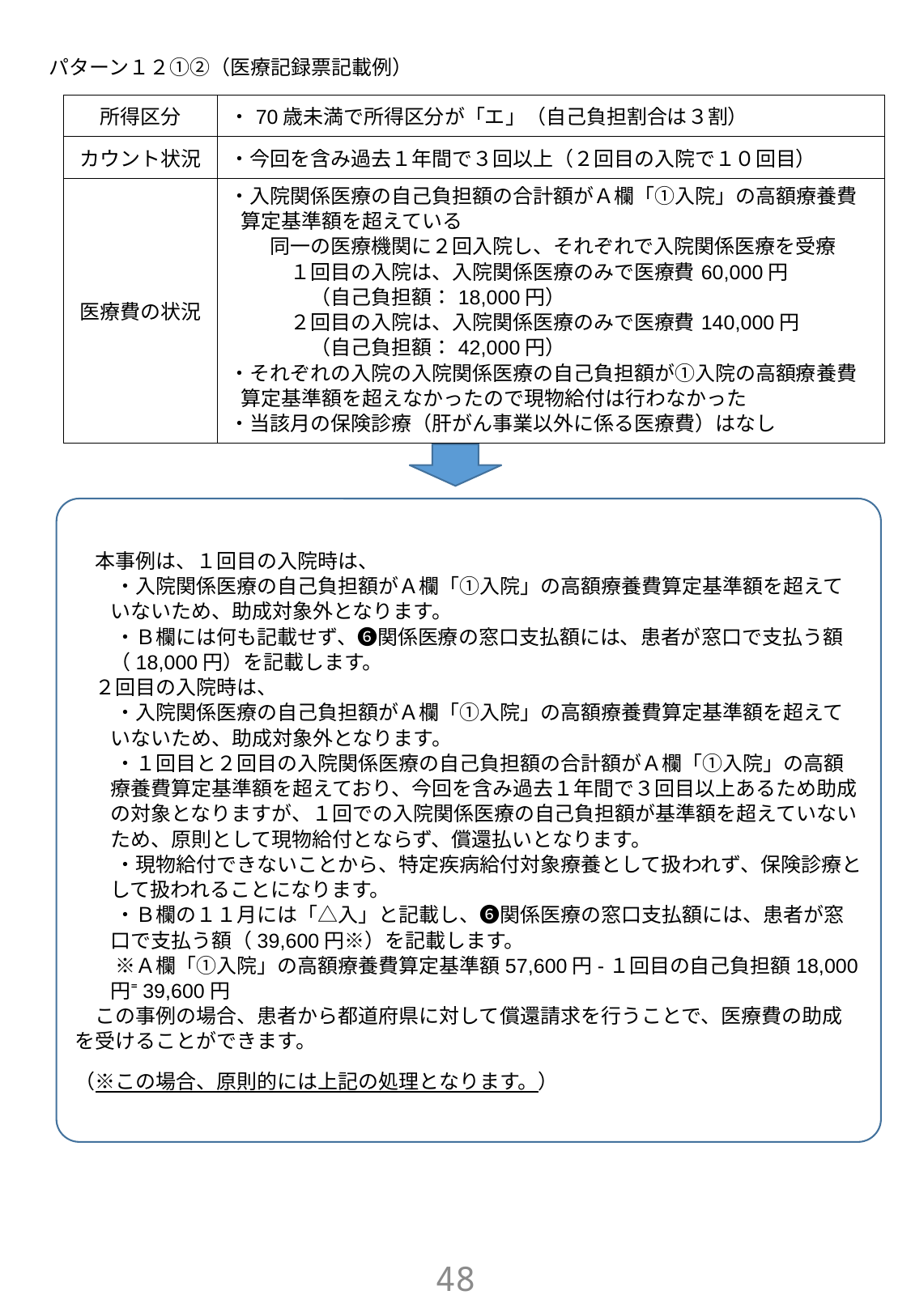

パターン１２①②（医療記録票記載例）
| 所得区分 | ・70歳未満で所得区分が「エ」（自己負担割合は３割） |
| --- | --- |
| カウント状況 | ・今回を含み過去１年間で３回以上（２回目の入院で１０回目） |
| 医療費の状況 | ・入院関係医療の自己負担額の合計額がＡ欄「①入院」の高額療養費算定基準額を超えている 　　同一の医療機関に２回入院し、それぞれで入院関係医療を受療 　　　１回目の入院は、入院関係医療のみで医療費60,000円 　　　　（自己負担額：18,000円） 　　　２回目の入院は、入院関係医療のみで医療費140,000円 　　　　（自己負担額：42,000円） ・それぞれの入院の入院関係医療の自己負担額が①入院の高額療養費算定基準額を超えなかったので現物給付は行わなかった ・当該月の保険診療（肝がん事業以外に係る医療費）はなし |

　本事例は、１回目の入院時は、
　　・入院関係医療の自己負担額がＡ欄「①入院」の高額療養費算定基準額を超えていないため、助成対象外となります。
　　・Ｂ欄には何も記載せず、❻関係医療の窓口支払額には、患者が窓口で支払う額（18,000円）を記載します。
　２回目の入院時は、
　　・入院関係医療の自己負担額がＡ欄「①入院」の高額療養費算定基準額を超えていないため、助成対象外となります。
　　・１回目と２回目の入院関係医療の自己負担額の合計額がＡ欄「①入院」の高額療養費算定基準額を超えており、今回を含み過去１年間で３回目以上あるため助成の対象となりますが、１回での入院関係医療の自己負担額が基準額を超えていないため、原則として現物給付とならず、償還払いとなります。
　　・現物給付できないことから、特定疾病給付対象療養として扱われず、保険診療として扱われることになります。
　　・Ｂ欄の１１月には「△入」と記載し、❻関係医療の窓口支払額には、患者が窓口で支払う額（39,600円※）を記載します。
　　※Ａ欄「①入院」の高額療養費算定基準額57,600円-１回目の自己負担額18,000円⁼39,600円
　この事例の場合、患者から都道府県に対して償還請求を行うことで、医療費の助成を受けることができます。

（※この場合、原則的には上記の処理となります。）
48